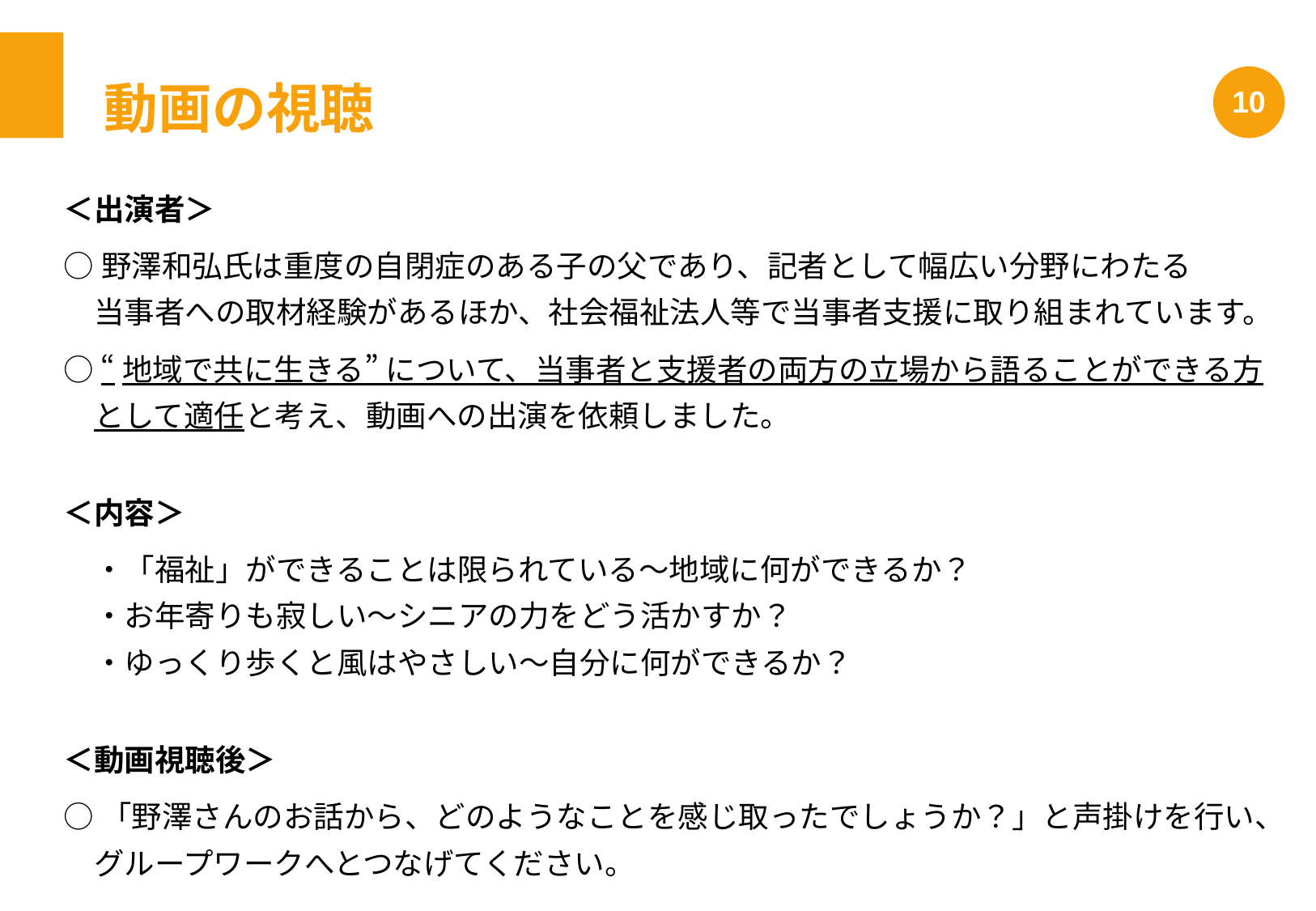

動画の視聴
10
＜出演者＞
○野澤和弘氏は重度の自閉症のある子の父であり、記者として幅広い分野にわたる
　当事者への取材経験があるほか、社会福祉法人等で当事者支援に取り組まれています。
○ “地域で共に生きる” について、当事者と支援者の両方の立場から語ることができる方
　として適任と考え、動画への出演を依頼しました。
＜内容＞
　・「福祉」ができることは限られている～地域に何ができるか？
　・お年寄りも寂しい～シニアの力をどう活かすか？
　・ゆっくり歩くと風はやさしい～自分に何ができるか？
＜動画視聴後＞
○「野澤さんのお話から、どのようなことを感じ取ったでしょうか？」と声掛けを行い、
　グループワークへとつなげてください。